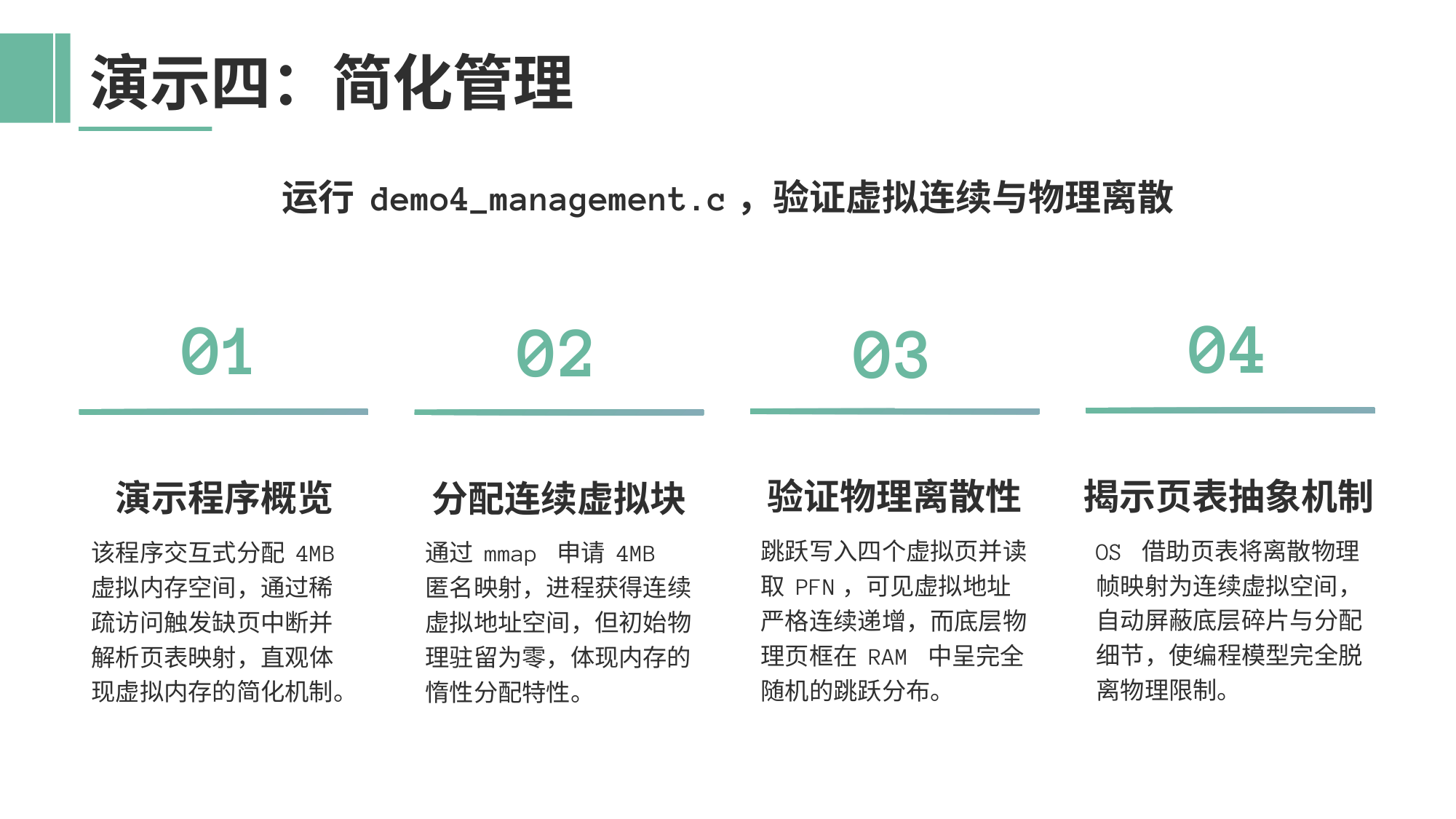

演示四：简化管理
运行 demo4_management.c，验证虚拟连续与物理离散
04

揭示页表抽象机制
OS 借助页表将离散物理帧映射为连续虚拟空间，自动屏蔽底层碎片与分配细节，使编程模型完全脱离物理限制。
01

演示程序概览
该程序交互式分配 4MB 虚拟内存空间，通过稀疏访问触发缺页中断并解析页表映射，直观体现虚拟内存的简化机制。
02

分配连续虚拟块
通过 mmap 申请 4MB 匿名映射，进程获得连续虚拟地址空间，但初始物理驻留为零，体现内存的惰性分配特性。
03

验证物理离散性
跳跃写入四个虚拟页并读取 PFN，可见虚拟地址严格连续递增，而底层物理页框在 RAM 中呈完全随机的跳跃分布。